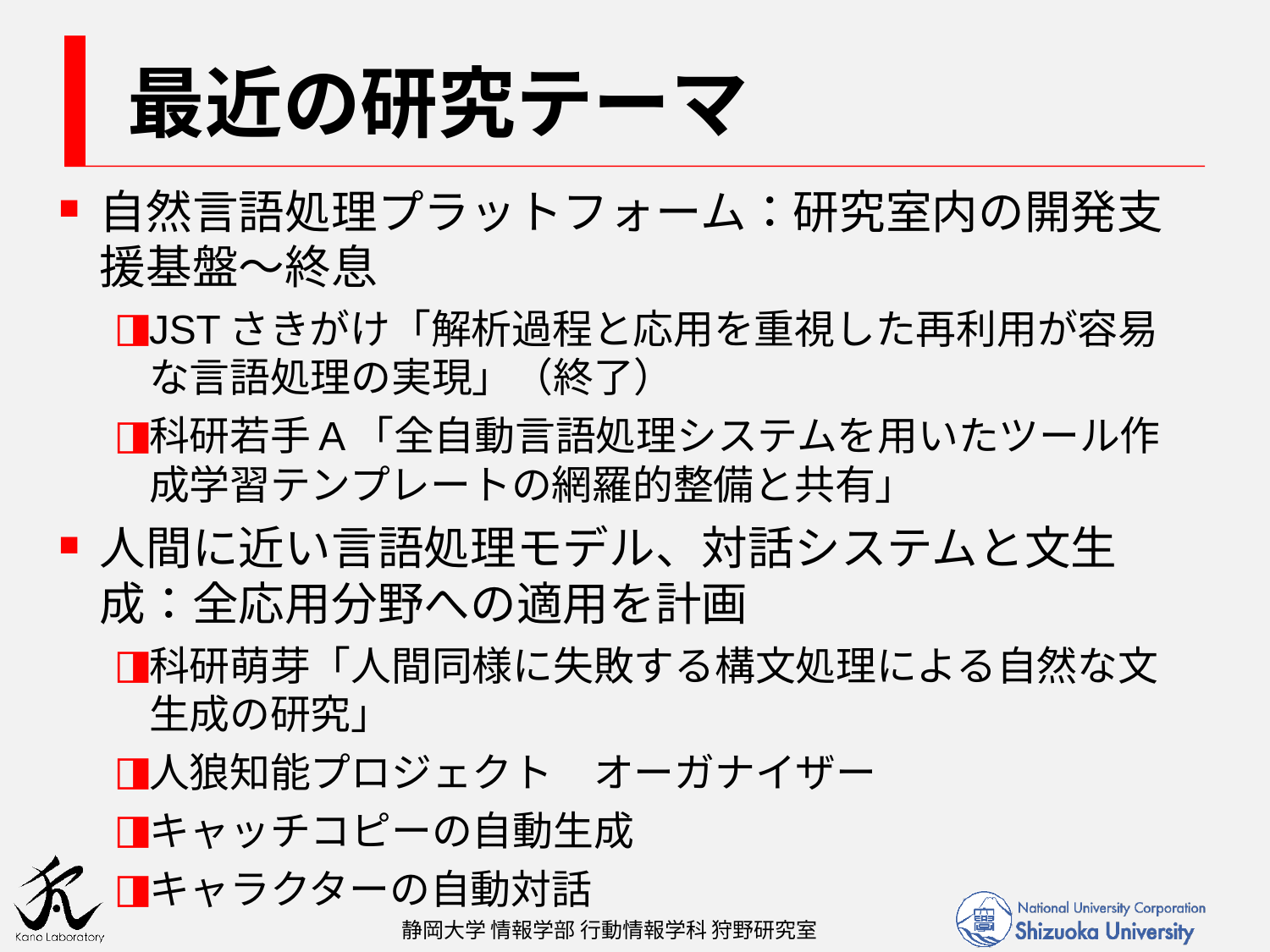

# 最近の研究テーマ
自然言語処理プラットフォーム：研究室内の開発支援基盤～終息
JSTさきがけ「解析過程と応用を重視した再利用が容易な言語処理の実現」（終了）
科研若手A「全自動言語処理システムを用いたツール作成学習テンプレートの網羅的整備と共有」
人間に近い言語処理モデル、対話システムと文生成：全応用分野への適用を計画
科研萌芽「人間同様に失敗する構文処理による自然な文生成の研究」
人狼知能プロジェクト　オーガナイザー
キャッチコピーの自動生成
キャラクターの自動対話